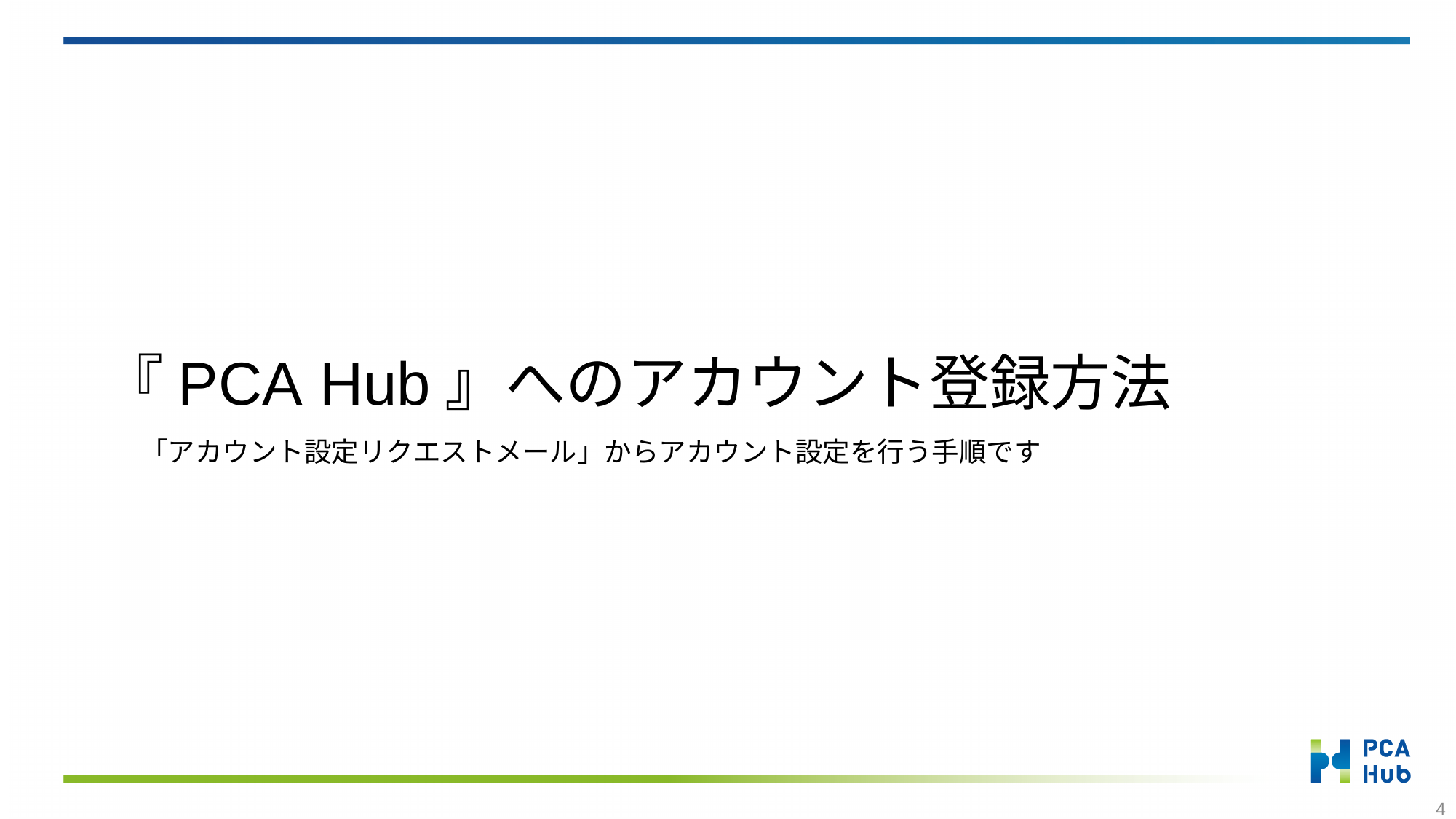

『PCA Hub』へのアカウント登録方法
「アカウント設定リクエストメール」からアカウント設定を行う手順です

4